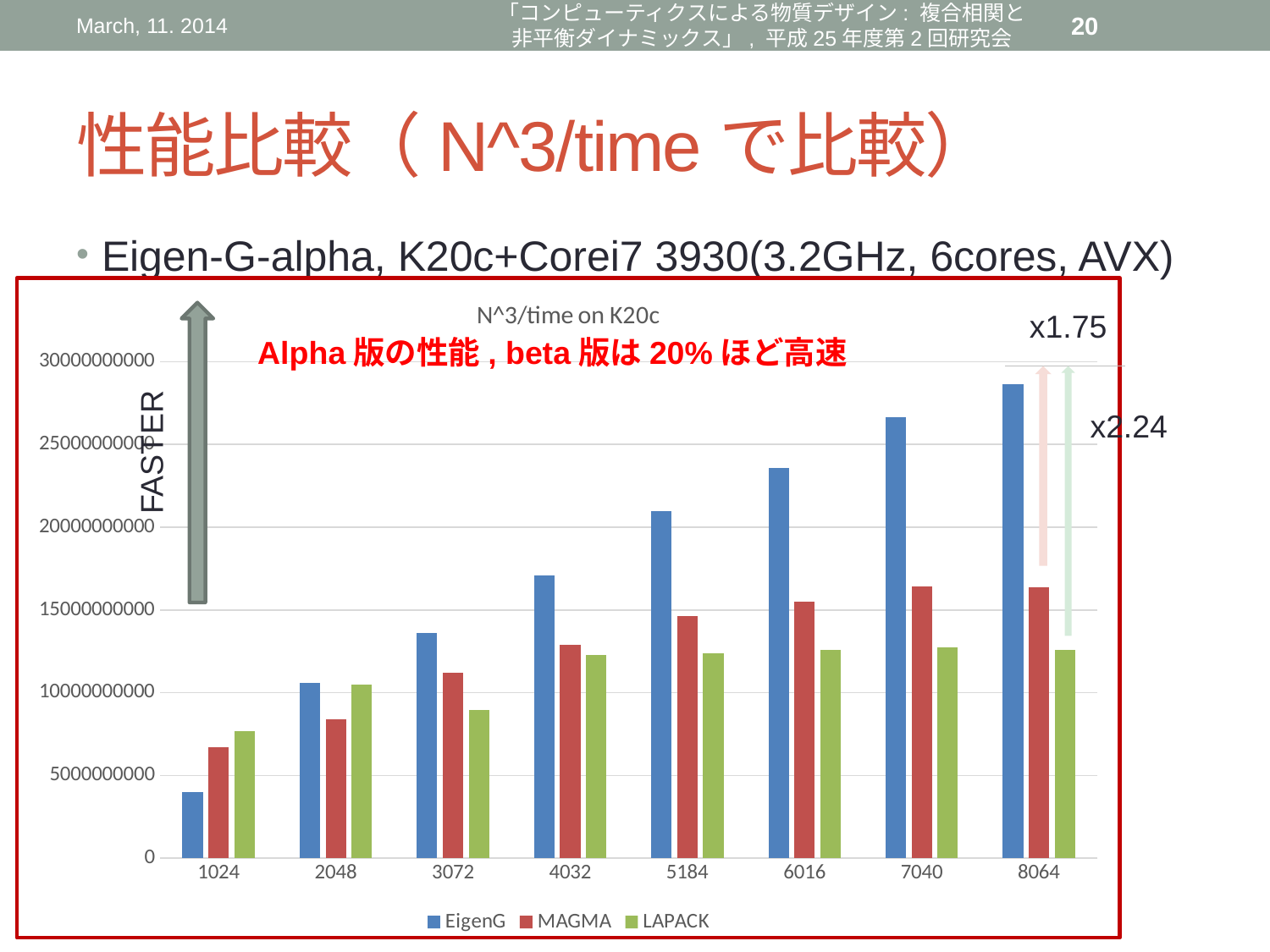

March, 11. 2014
「コンピューティクスによる物質デザイン: 複合相関と非平衡ダイナミックス」, 平成25年度第2回研究会
20
# 性能比較（N^3/timeで比較）
Eigen-G-alpha, K20c+Corei7 3930(3.2GHz, 6cores, AVX)
GTX580+Corei7 3930K(3.2GHz, 6cores, AVX)
C2050+Corei7 840(2.8GHz, 4cores, SSE4)

### Chart: N^3/time on K20c

| Category | EigenG | MAGMA | LAPACK |
|---|---|---|---|
| 1024 | 3976821570.37037 | 6710886400.0 | 7669584457.142857 |
| 2048 | 10604857520.987654 | 8421504501.960784 | 10475529990.243902 |
| 3072 | 13610811853.521128 | 11193447586.100388 | 8947848533.333332 |
| 4032 | 17069875200.0 | 12877862626.32613 | 12274966435.955057 |
| 5184 | 20949484135.93985 | 14633830830.252102 | 12405527115.22707 |
| 6016 | 23564135508.22511 | 15519074276.265146 | 12607562947.075855 |
| 7040 | 26634630839.694656 | 16419466541.17647 | 12752692397.660818 |
| 8064 | 28639353694.37466 | 16346214655.361597 | 12563166414.566362 |
x1.75

Alpha版の性能, beta版は20%ほど高速

x2.24
FASTER